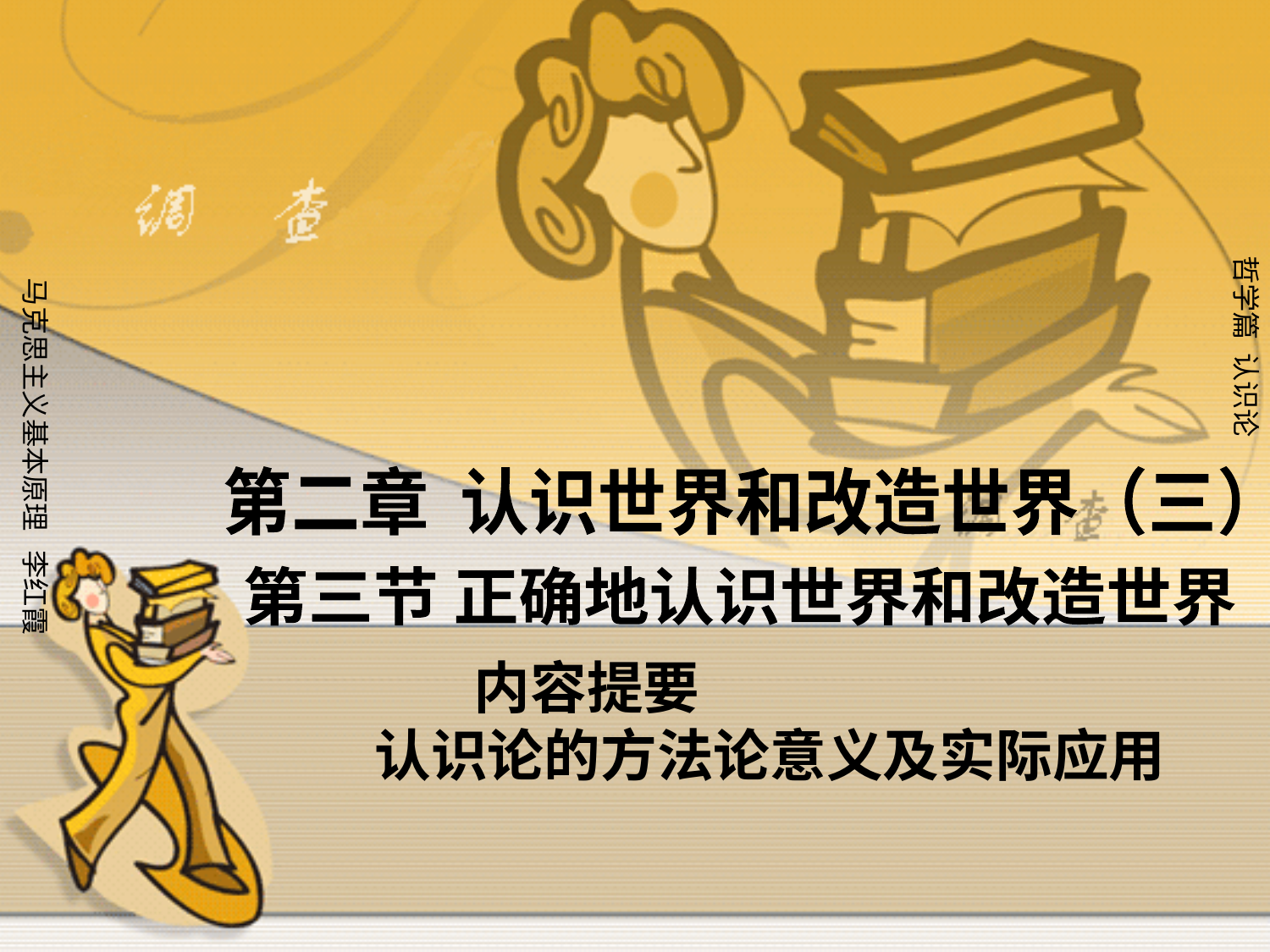

第二章  认识世界和改造世界（三）
第三节 正确地认识世界和改造世界
                    内容提要
   认识论的方法论意义及实际应用